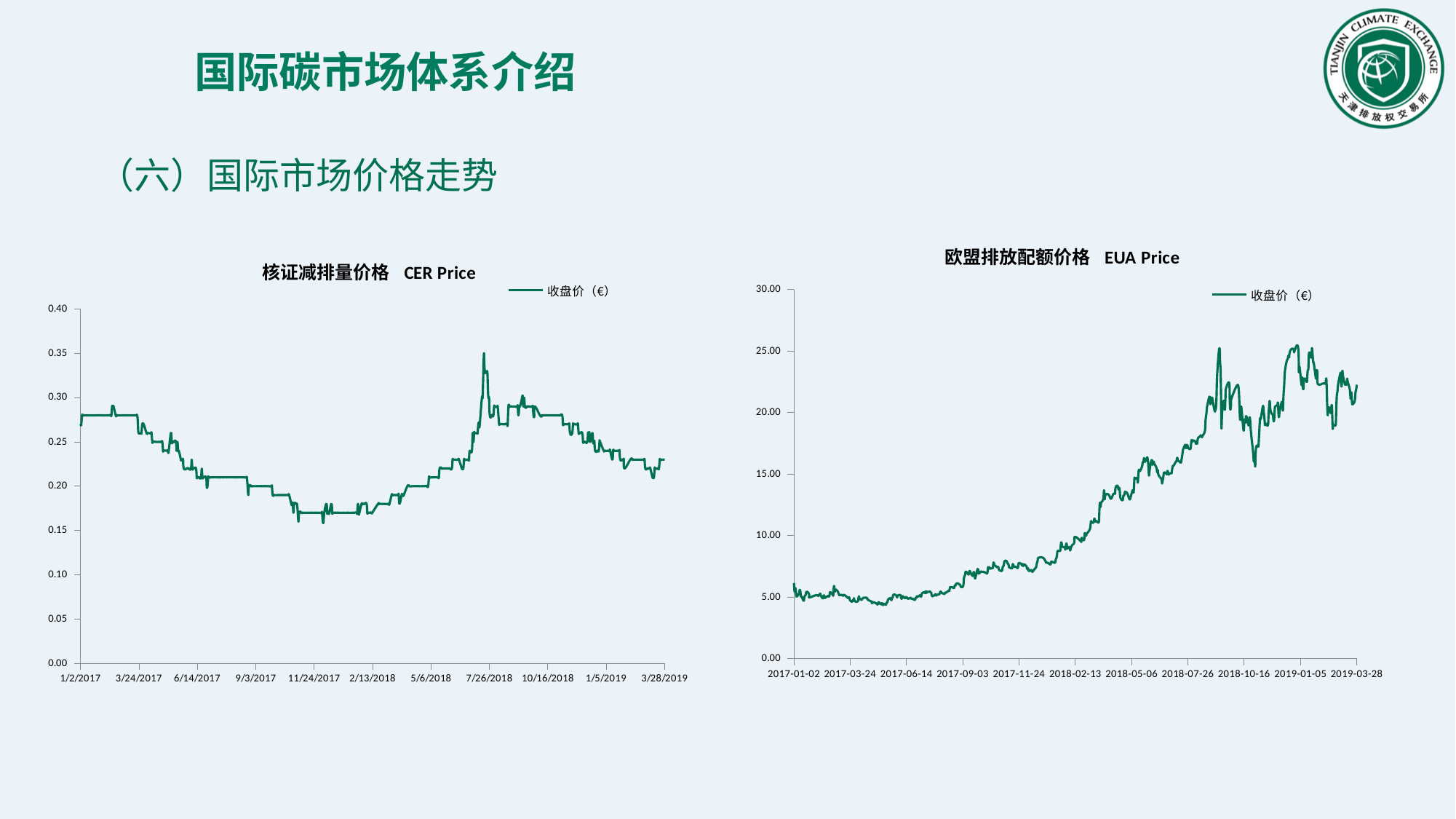

国际碳市场体系介绍
（六）国际市场价格走势

### Chart: 欧盟排放配额价格  EUA Price

| Category | 收盘价（€） |
|---|---|

### Chart: 核证减排量价格  CER Price

| Category | 收盘价（€） |
|---|---|